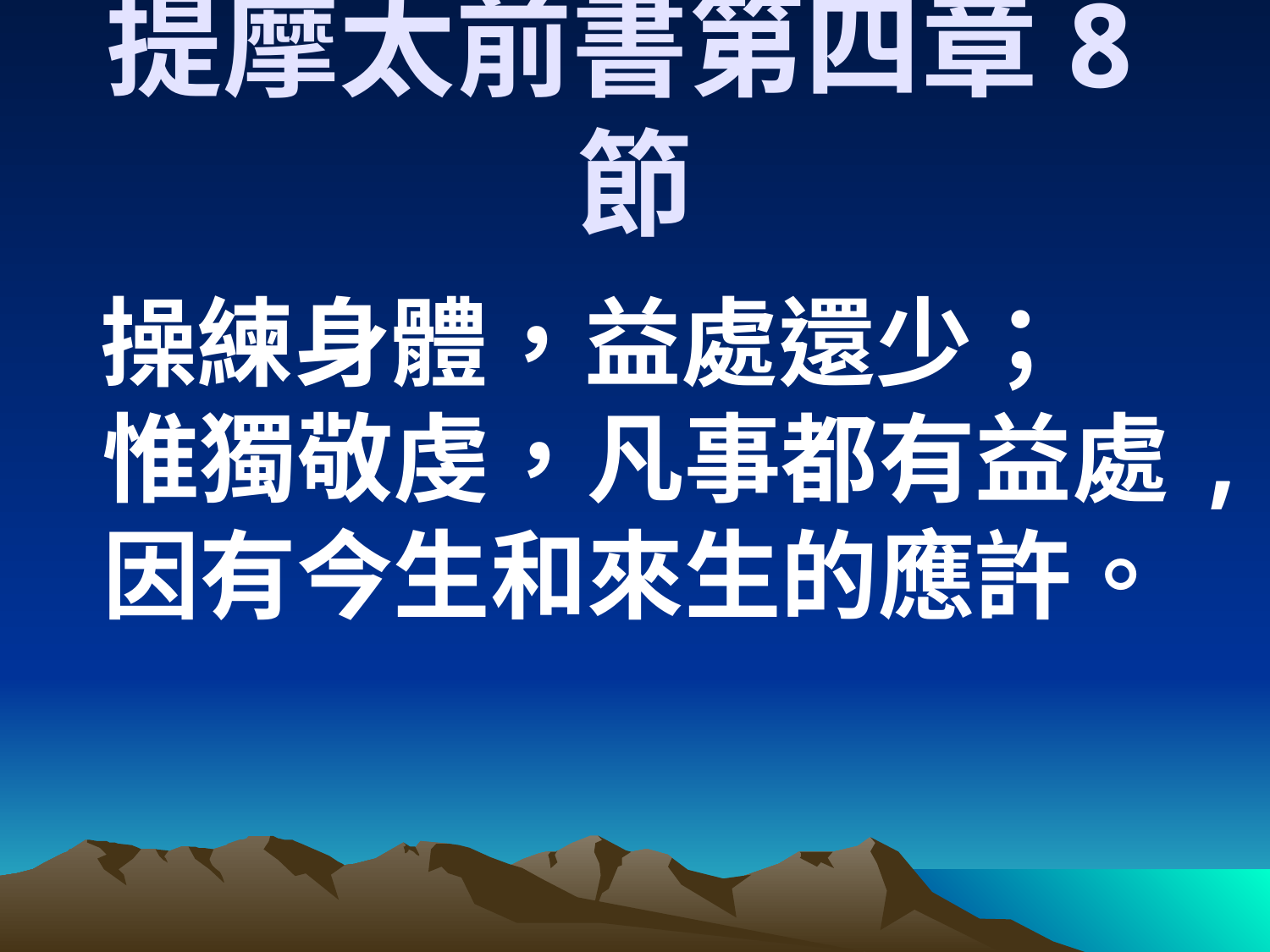

# 提摩太前書第四章8節
 操練身體，益處還少； 惟獨敬虔，凡事都有益處,因有今生和來生的應許。